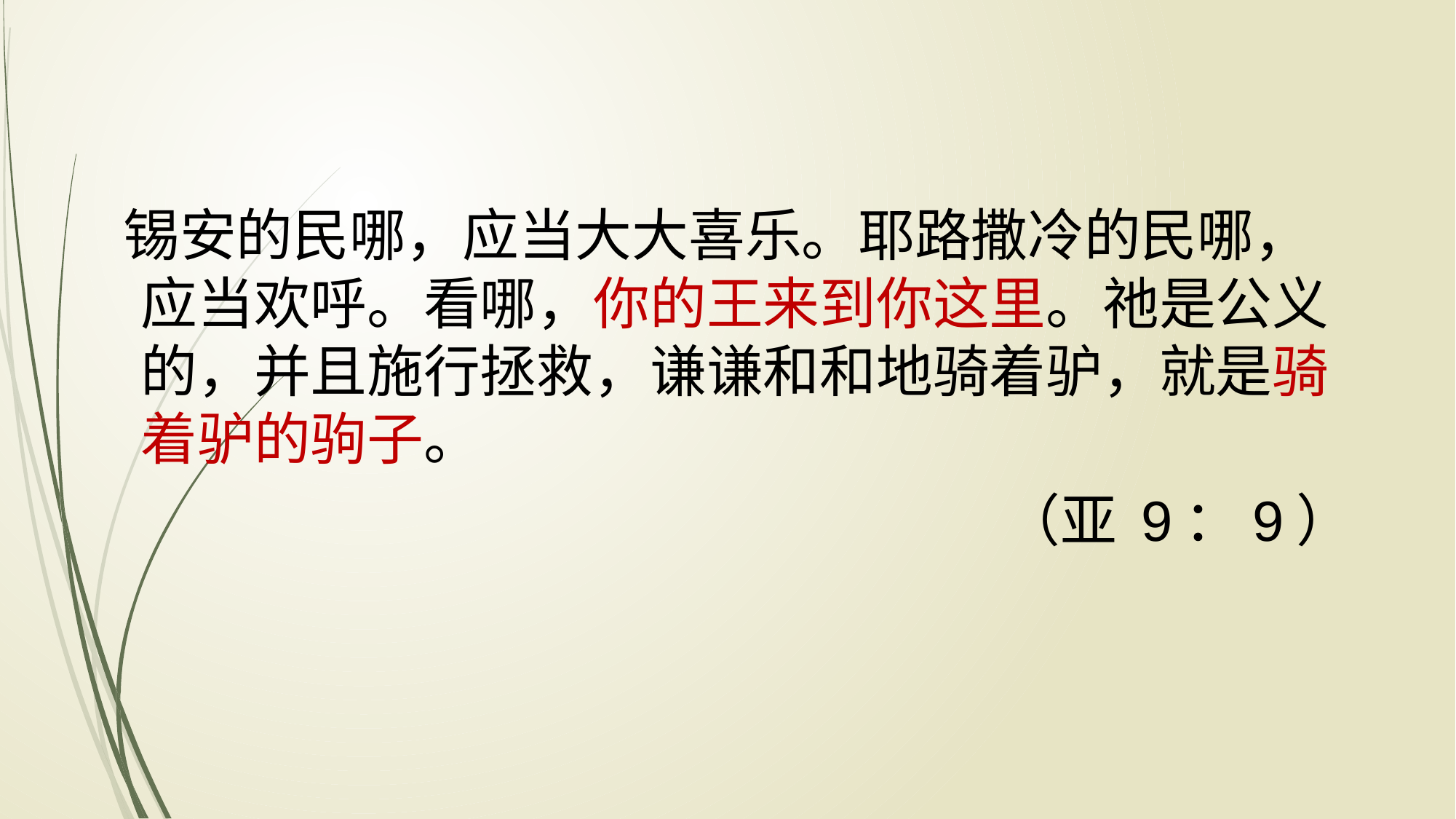

锡安的民哪，应当大大喜乐。耶路撒冷的民哪，应当欢呼。看哪，你的王来到你这里。祂是公义的，并且施行拯救，谦谦和和地骑着驴，就是骑着驴的驹子。
（亚 9：9）